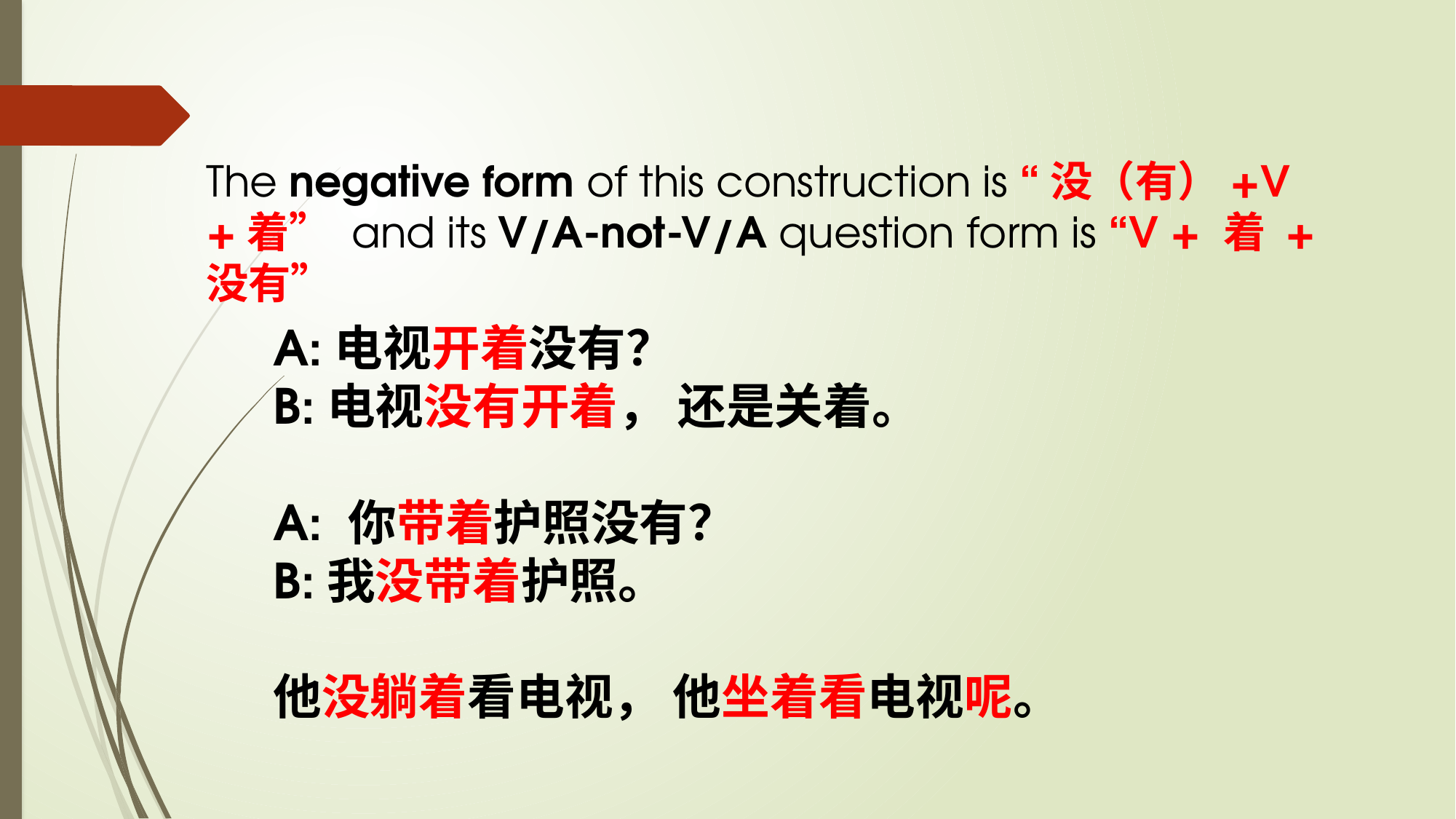

The negative form of this construction is “没（有）+V +着” and its V/A-not-V/A question form is “V + 着 + 没有”
A:电视开着没有？
B:电视没有开着， 还是关着。

A: 你带着护照没有？
B:我没带着护照。

他没躺着看电视， 他坐着看电视呢。